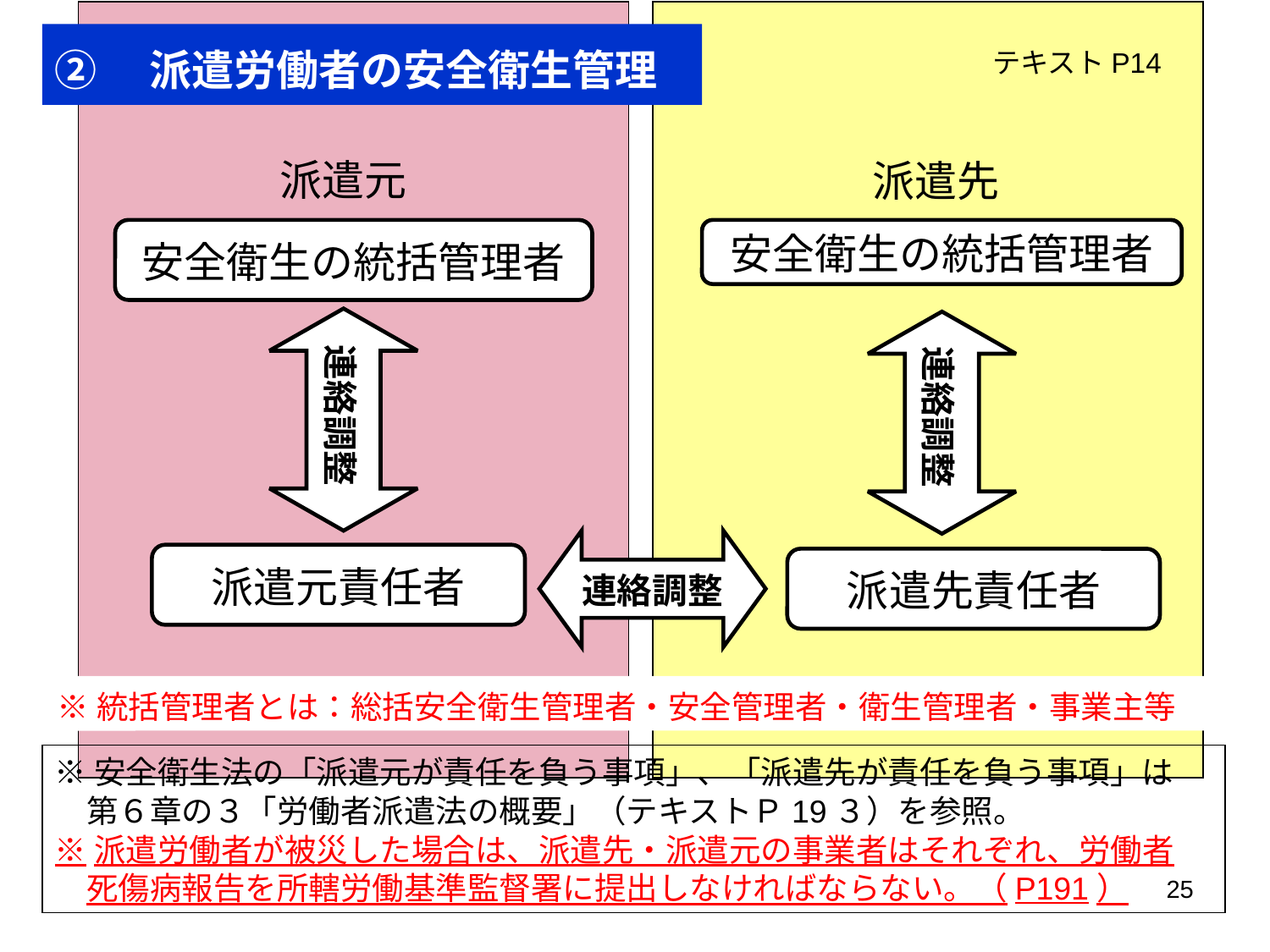

②　派遣労働者の安全衛生管理
テキストP14

派遣元
派遣先
安全衛生の統括管理者
安全衛生の統括管理者
連絡調整
連絡調整

連絡調整
派遣元責任者
派遣先責任者
※統括管理者とは：総括安全衛生管理者・安全管理者・衛生管理者・事業主等
※安全衛生法の「派遣元が責任を負う事項」、「派遣先が責任を負う事項」は
　第６章の３「労働者派遣法の概要」（テキストＰ19３）を参照。
※派遣労働者が被災した場合は、派遣先・派遣元の事業者はそれぞれ、労働者
　死傷病報告を所轄労働基準監督署に提出しなければならない。（P191）
25